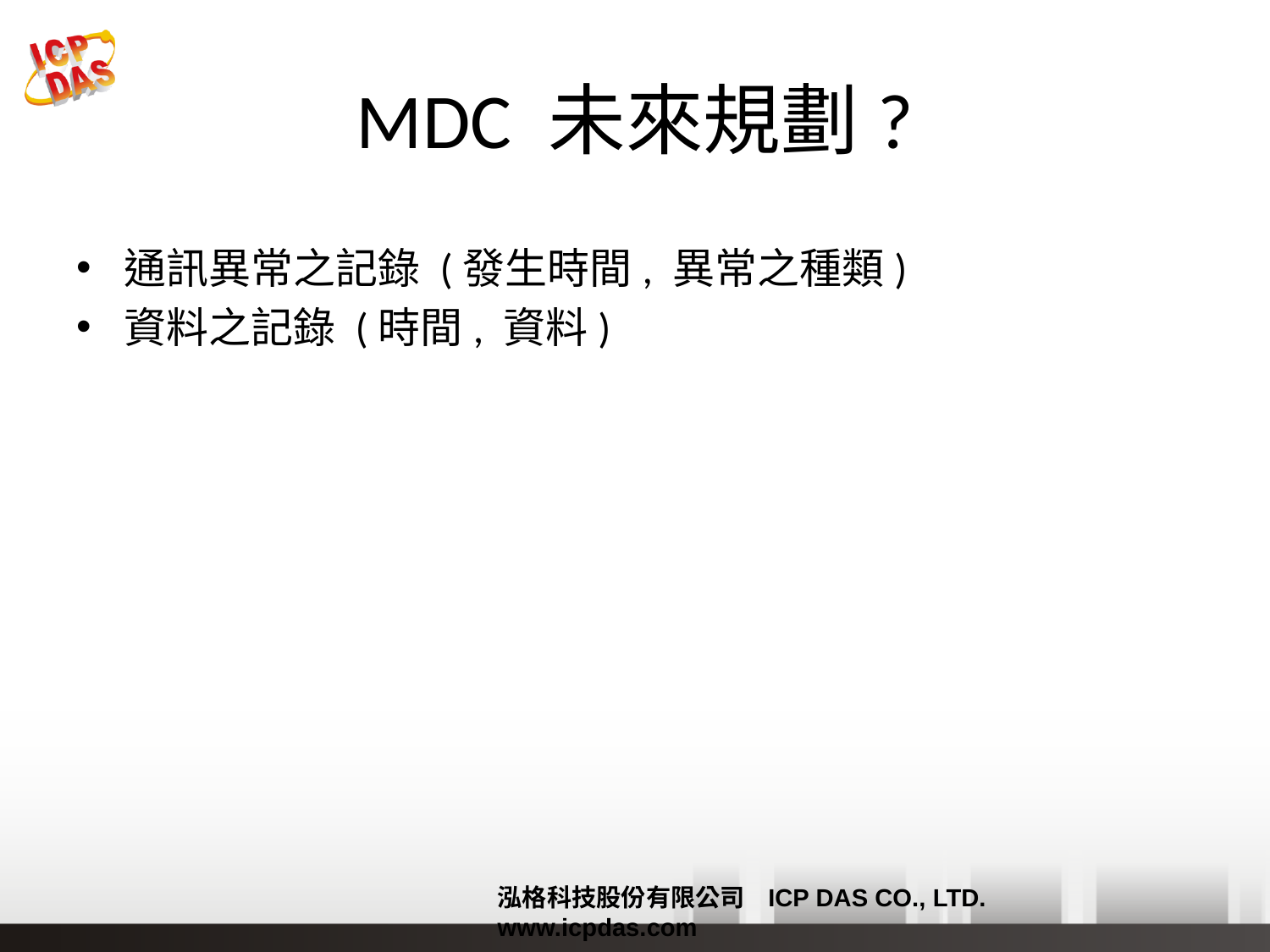

# MDC 未來規劃?

通訊異常之記錄 (發生時間, 異常之種類)
資料之記錄 (時間, 資料)